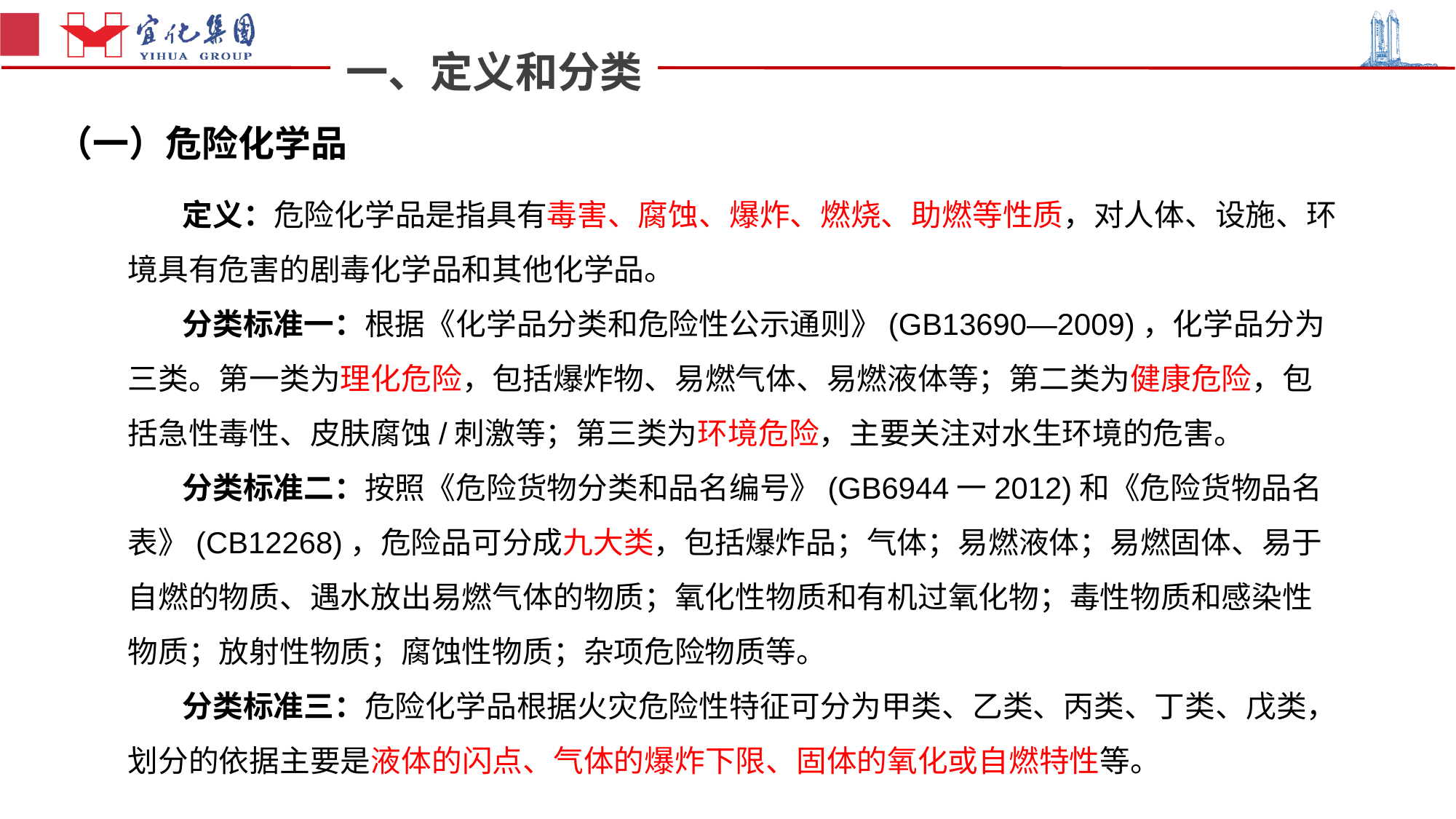

一、定义和分类
（一）危险化学品

定义：危险化学品是指具有毒害、腐蚀、爆炸、燃烧、助燃等性质，对人体、设施、环境具有危害的剧毒化学品和其他化学品。
分类标准一：根据《化学品分类和危险性公示通则》(GB13690—2009)，化学品分为三类。第一类为理化危险，包括爆炸物、易燃气体、易燃液体等；第二类为健康危险，包括急性毒性、皮肤腐蚀/刺激等；第三类为环境危险，主要关注对水生环境的危害。
分类标准二：按照《危险货物分类和品名编号》(GB6944一2012)和《危险货物品名表》(CB12268)，危险品可分成九大类，包括爆炸品；气体；易燃液体；易燃固体、易于自燃的物质、遇水放出易燃气体的物质；氧化性物质和有机过氧化物；毒性物质和感染性物质；放射性物质；腐蚀性物质；杂项危险物质等。
分类标准三：危险化学品根据火灾危险性特征可分为甲类、乙类、丙类、丁类、戊类，划分的依据主要是液体的闪点、气体的爆炸下限、固体的氧化或自燃特性等。